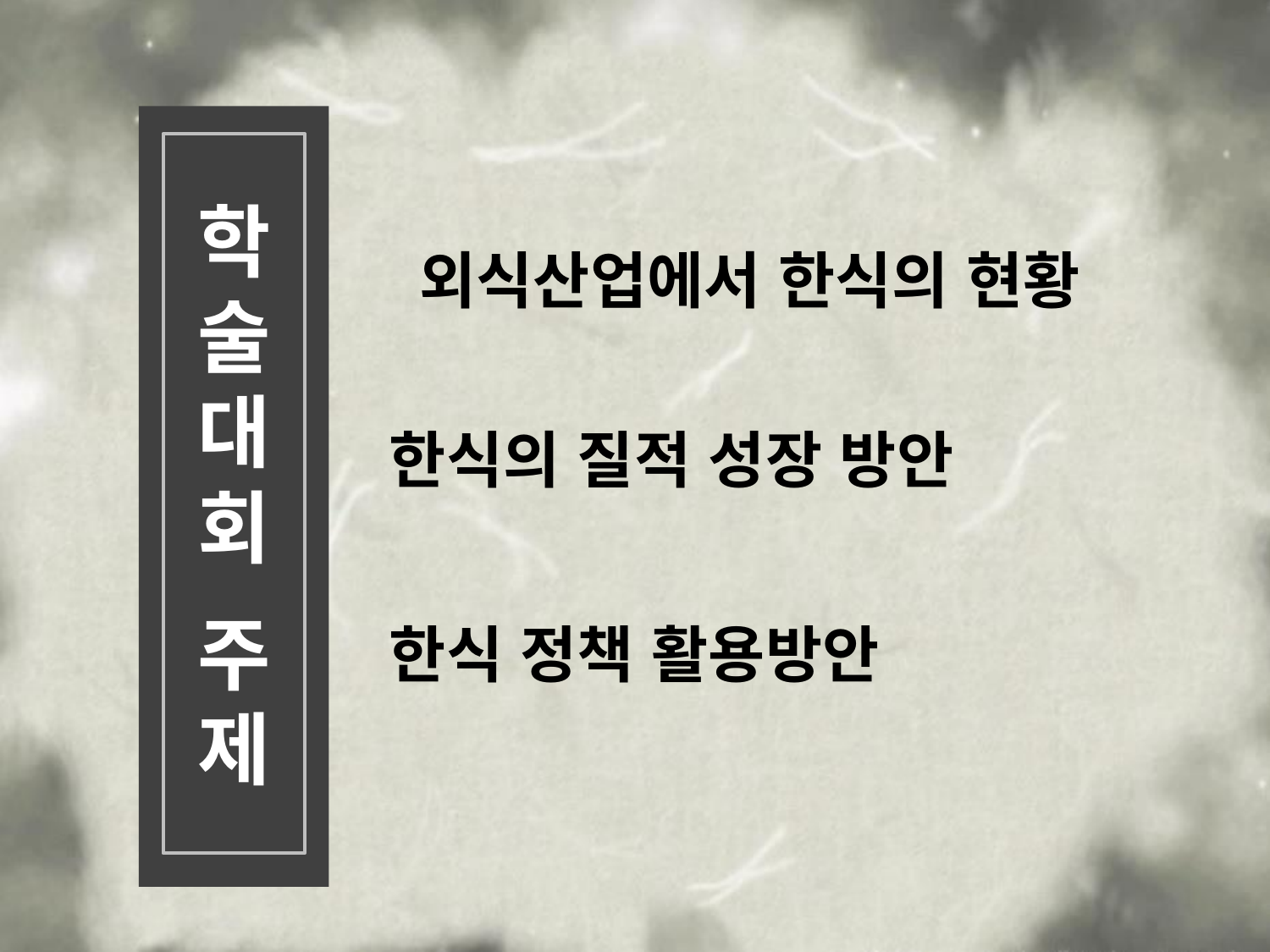

학
술
대
회

주
제
외식산업에서 한식의 현황
 한식의 질적 성장 방안
 한식 정책 활용방안